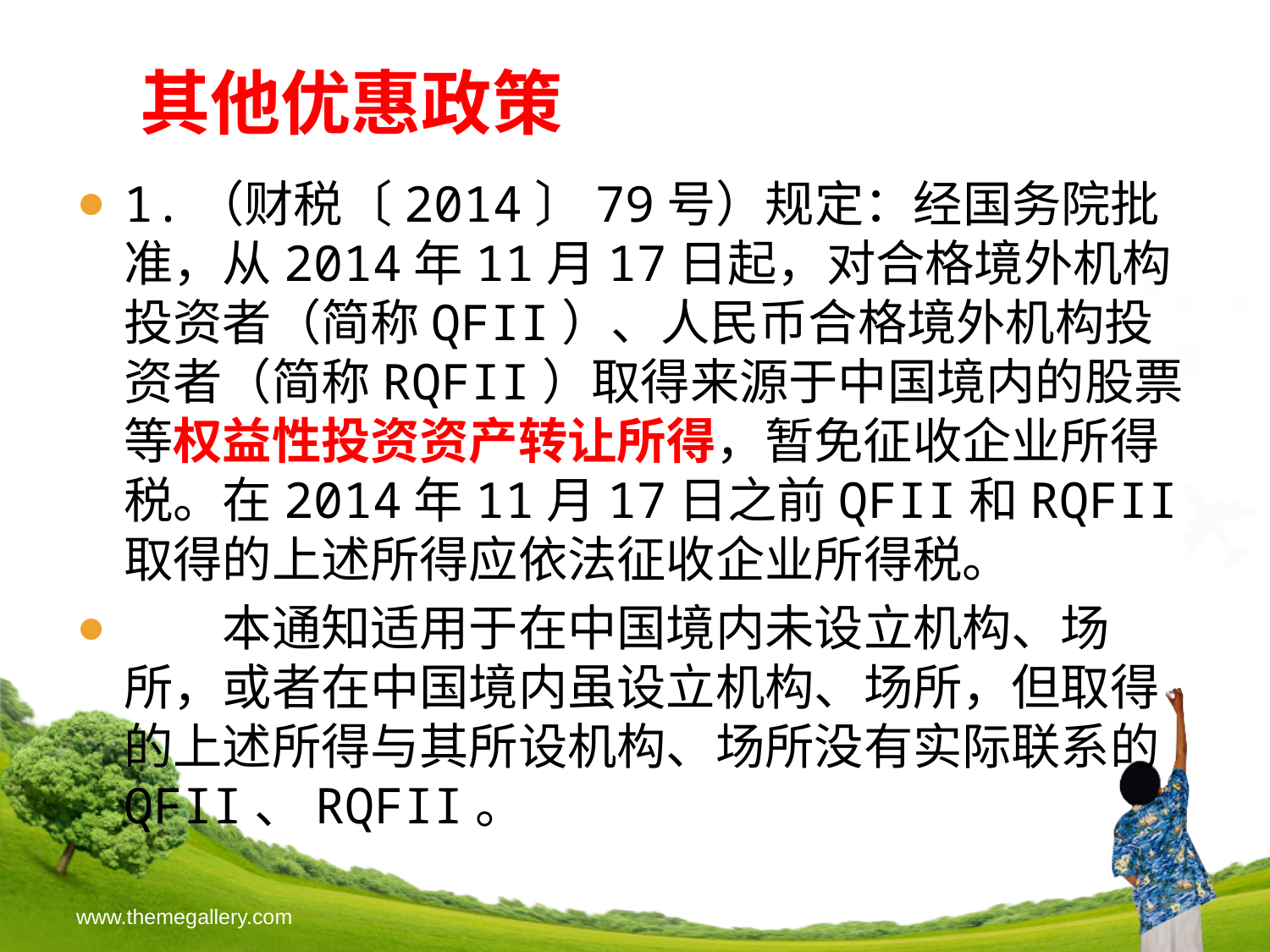

# 其他优惠政策
1.（财税〔2014〕79号）规定：经国务院批准，从2014年11月17日起，对合格境外机构投资者（简称QFII）、人民币合格境外机构投资者（简称RQFII）取得来源于中国境内的股票等权益性投资资产转让所得，暂免征收企业所得税。在2014年11月17日之前QFII和RQFII取得的上述所得应依法征收企业所得税。
　　本通知适用于在中国境内未设立机构、场所，或者在中国境内虽设立机构、场所，但取得的上述所得与其所设机构、场所没有实际联系的QFII、RQFII。
www.themegallery.com